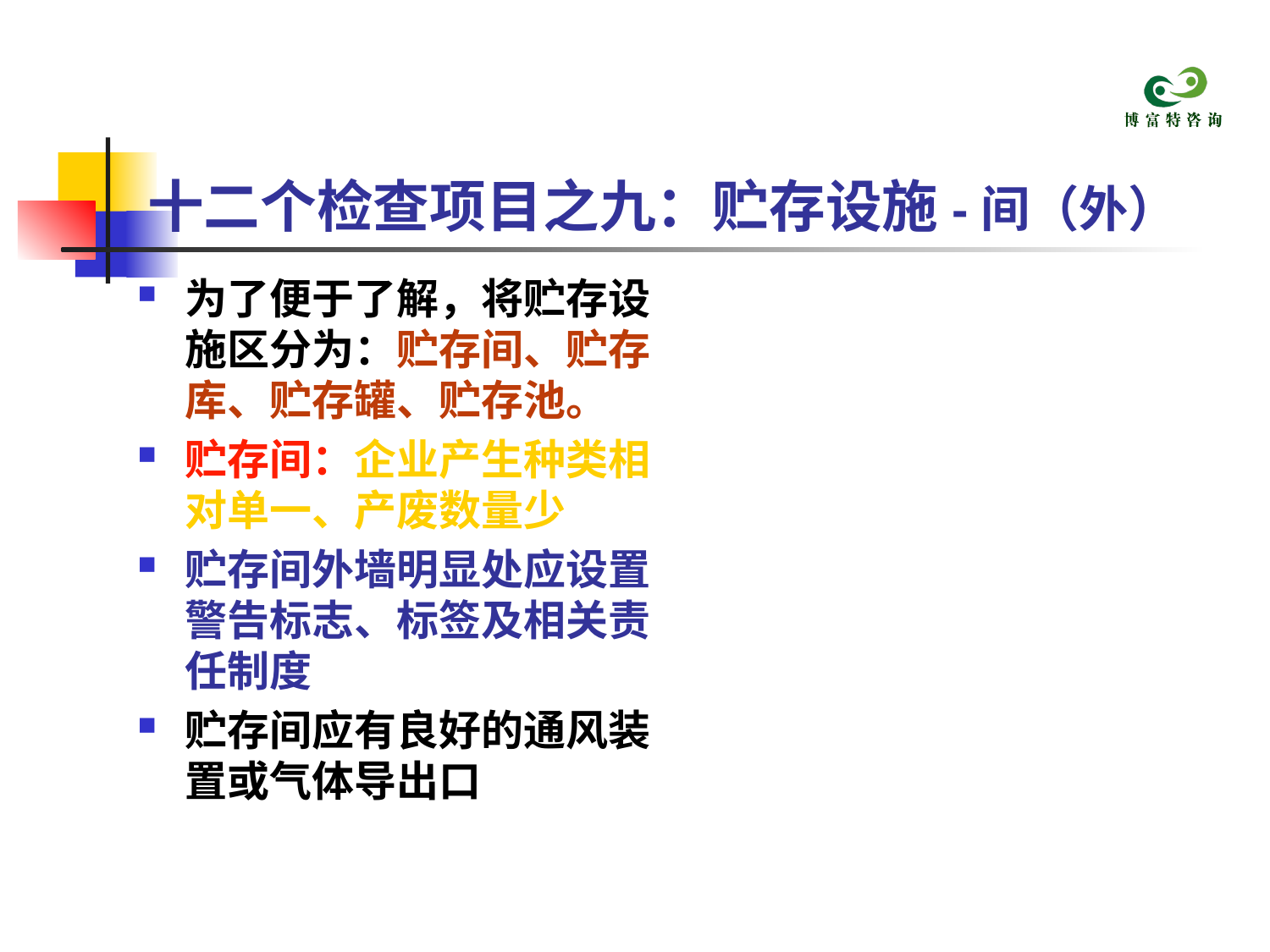

# 十二个检查项目之九：贮存设施-间（外）
为了便于了解，将贮存设施区分为：贮存间、贮存库、贮存罐、贮存池。
贮存间：企业产生种类相对单一、产废数量少
贮存间外墙明显处应设置警告标志、标签及相关责任制度
贮存间应有良好的通风装置或气体导出口